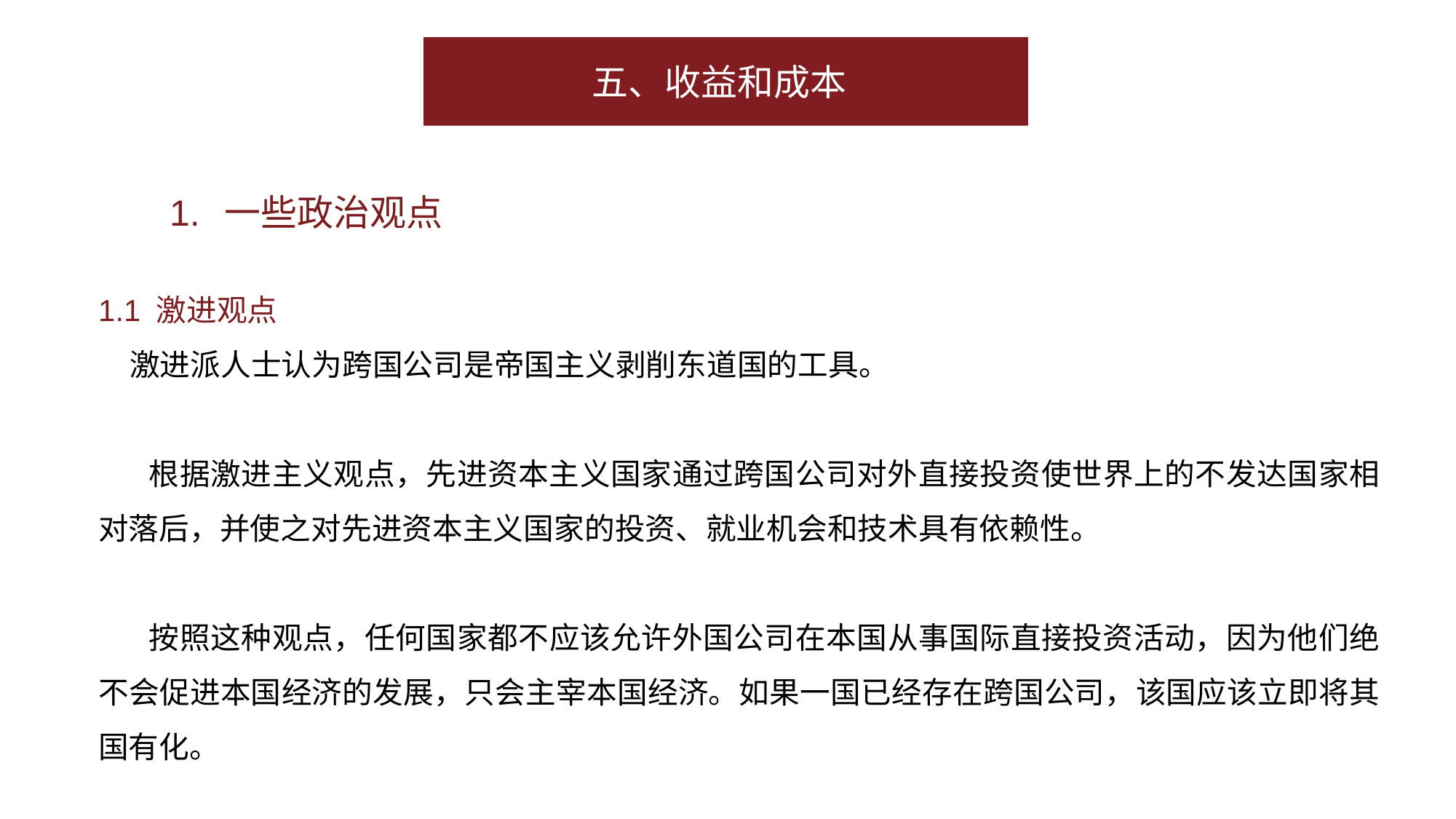

五、收益和成本
一些政治观点

1.1 激进观点
    激进派人士认为跨国公司是帝国主义剥削东道国的工具。

      根据激进主义观点，先进资本主义国家通过跨国公司对外直接投资使世界上的不发达国家相对落后，并使之对先进资本主义国家的投资、就业机会和技术具有依赖性。

      按照这种观点，任何国家都不应该允许外国公司在本国从事国际直接投资活动，因为他们绝不会促进本国经济的发展，只会主宰本国经济。如果一国已经存在跨国公司，该国应该立即将其国有化。